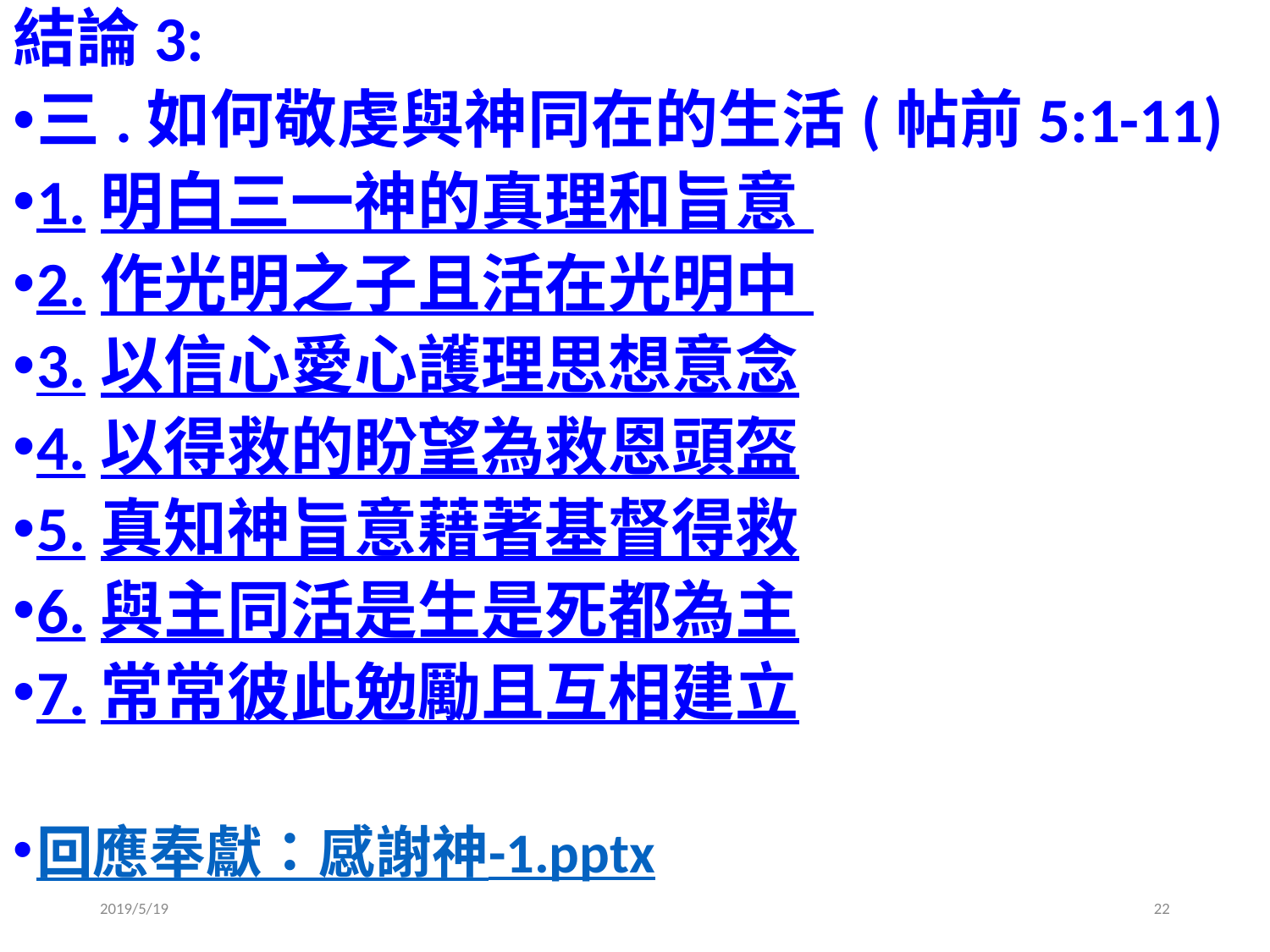

結論3:
三.如何敬虔與神同在的生活(帖前5:1-11)
1.明白三一神的真理和旨意
2.作光明之子且活在光明中
3.以信心愛心護理思想意念
4.以得救的盼望為救恩頭盔
5.真知神旨意藉著基督得救
6.與主同活是生是死都為主
7.常常彼此勉勵且互相建立

回應奉獻：感謝神-1.pptx

2019/5/19
22